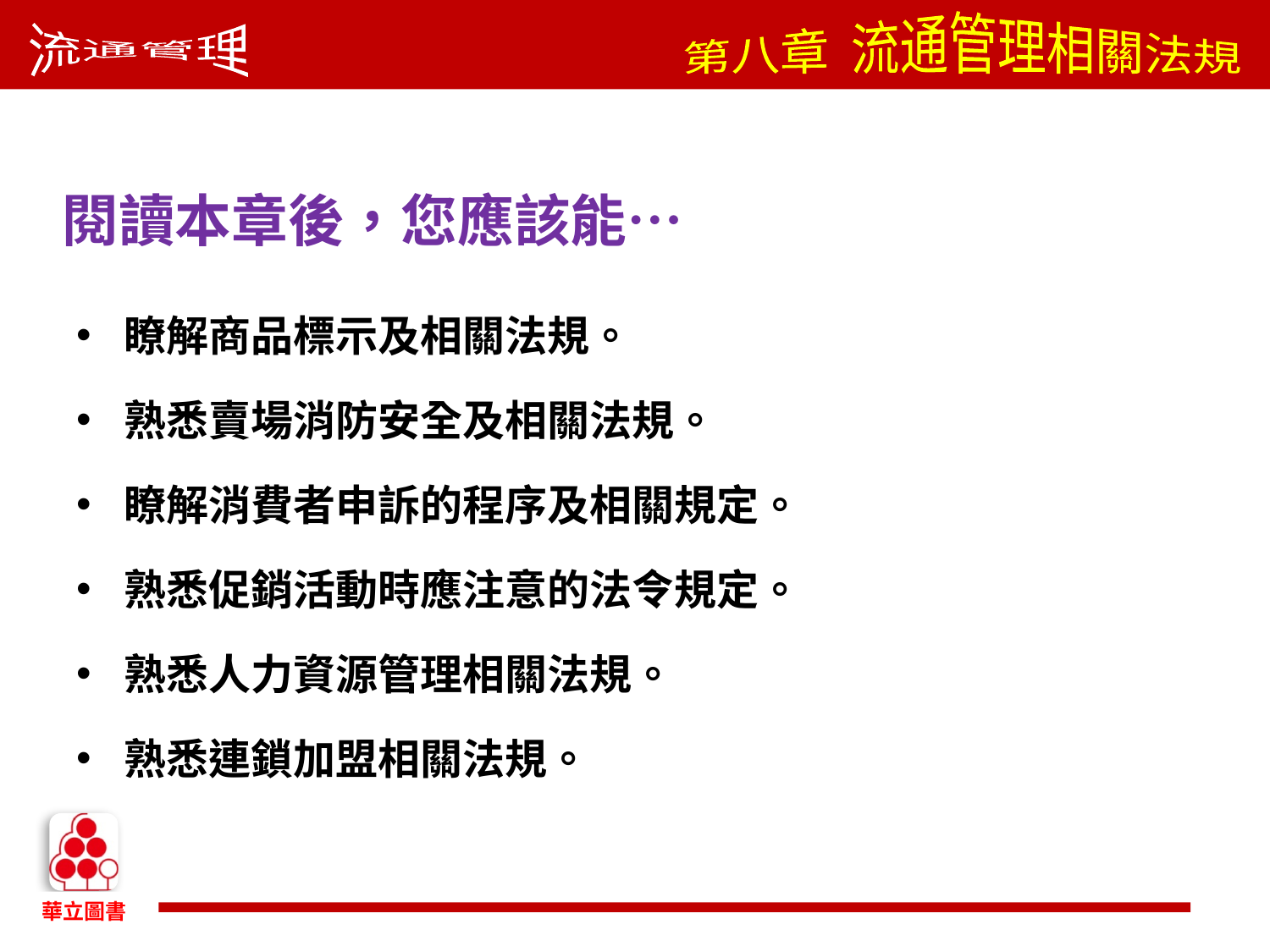

閱讀本章後，您應該能…
瞭解商品標示及相關法規。
熟悉賣場消防安全及相關法規。
瞭解消費者申訴的程序及相關規定。
熟悉促銷活動時應注意的法令規定。
熟悉人力資源管理相關法規。
熟悉連鎖加盟相關法規。